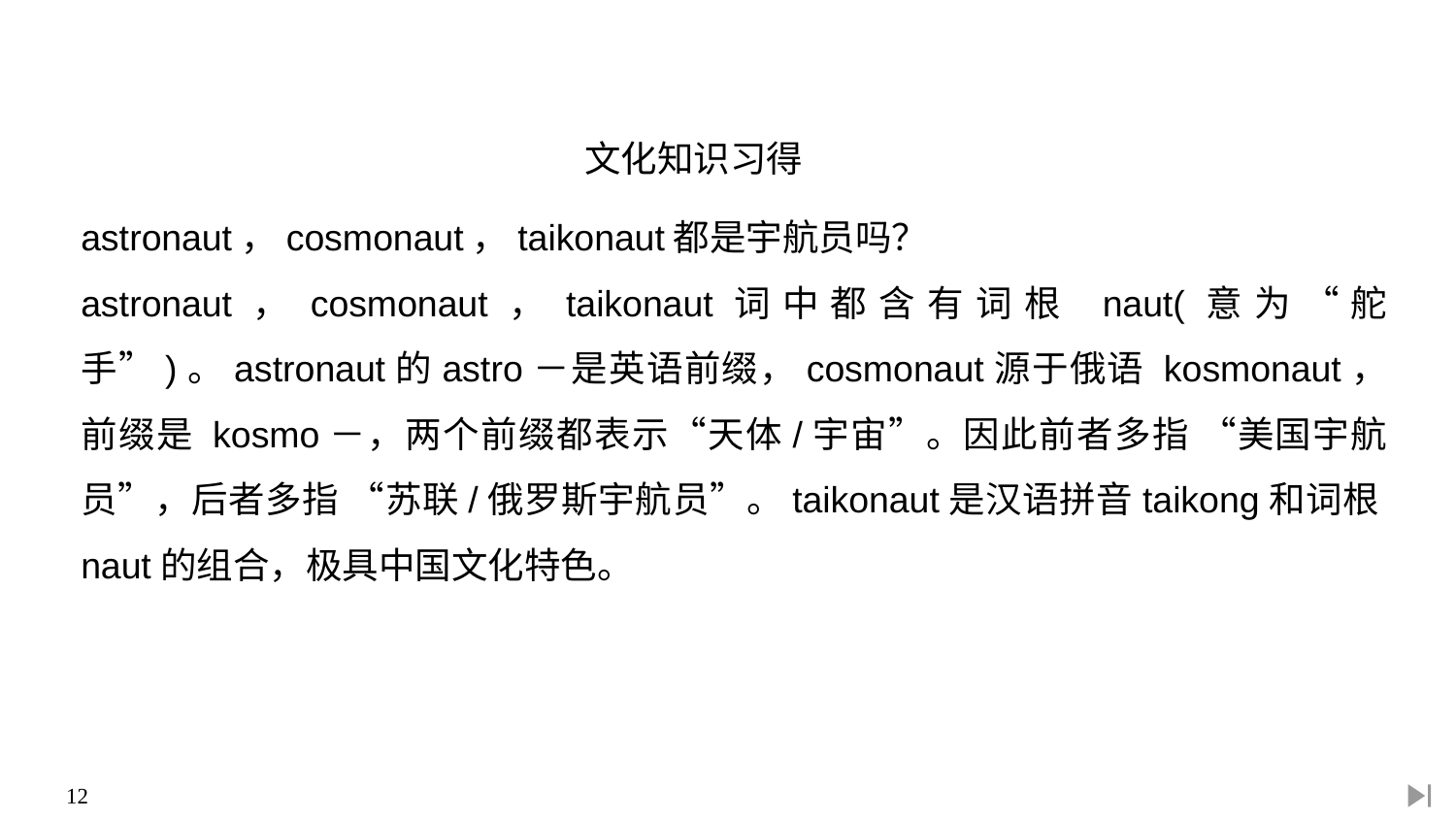

文化知识习得
astronaut，cosmonaut，taikonaut都是宇航员吗？
astronaut，cosmonaut，taikonaut词中都含有词根 naut(意为“舵手”)。astronaut的astro－是英语前缀，cosmonaut源于俄语 kosmonaut，前缀是 kosmo－，两个前缀都表示“天体/宇宙”。因此前者多指 “美国宇航员”，后者多指 “苏联/俄罗斯宇航员”。taikonaut是汉语拼音taikong和词根naut的组合，极具中国文化特色。